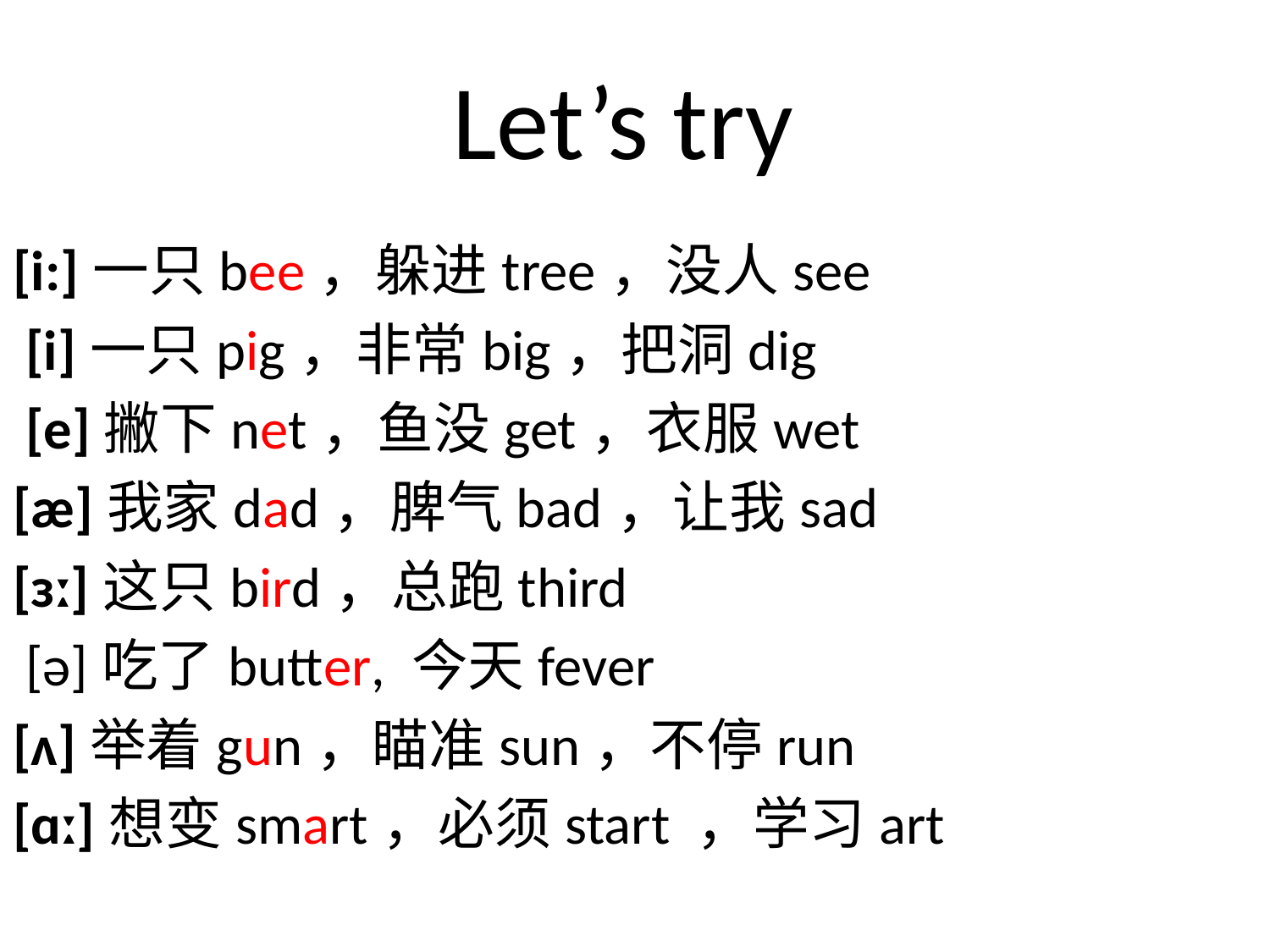

# Let’s try
[i:]一只bee，躲进tree，没人see
 [i]一只pig，非常big，把洞dig
 [e]撇下net，鱼没get，衣服wet
[æ]我家dad，脾气bad，让我sad
[ɜː]这只bird，总跑third
 [ə]吃了butter, 今天fever
[ʌ]举着gun，瞄准sun，不停run
[ɑː]想变smart，必须start ，学习art